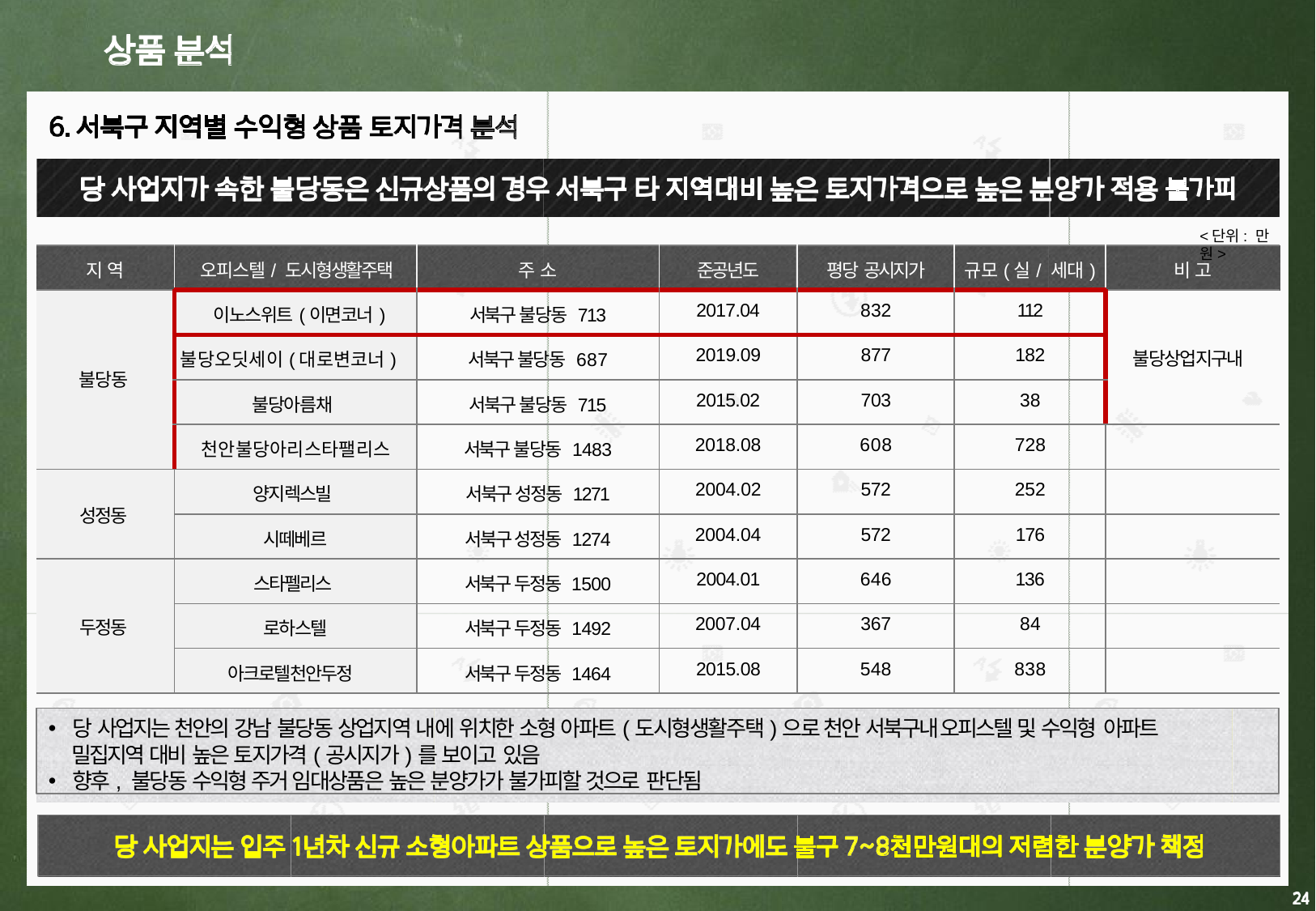

<단위: 만원>
| 지 역 | 오피스텔/ 도시형생활주택 | 주 소 | 준공년도 | 평당 공시지가 | 규모(실/ 세대) | 비 고 |
| --- | --- | --- | --- | --- | --- | --- |
| 불당동 | 이노스위트(이면코너) | 서북구 불당동 713 | 2017.04 | 832 | 112 | 불당상업지구내 |
|  | 불당오딧세이(대로변코너) | 서북구 불당동 687 | 2019.09 | 877 | 182 |  |
|  | 불당아름채 | 서북구 불당동 715 | 2015.02 | 703 | 38 |  |
|  | 천안불당아리스타팰리스 | 서북구 불당동 1483 | 2018.08 | 608 | 728 |  |
| 성정동 | 양지렉스빌 | 서북구 성정동 1271 | 2004.02 | 572 | 252 |  |
|  | 시떼베르 | 서북구 성정동 1274 | 2004.04 | 572 | 176 |  |
| 두정동 | 스타펠리스 | 서북구 두정동 1500 | 2004.01 | 646 | 136 |  |
|  | 로하스텔 | 서북구 두정동 1492 | 2007.04 | 367 | 84 |  |
|  | 아크로텔천안두정 | 서북구 두정동 1464 | 2015.08 | 548 | 838 |  |
당 사업지는 천안의 강남 불당동 상업지역 내에 위치한 소형 아파트(도시형생활주택)으로 천안 서북구내 오피스텔 및 수익형 아파트
밀집지역 대비 높은 토지가격(공시지가)를 보이고 있음
향후, 불당동 수익형 주거 임대상품은 높은 분양가가 불가피할 것으로 판단됨